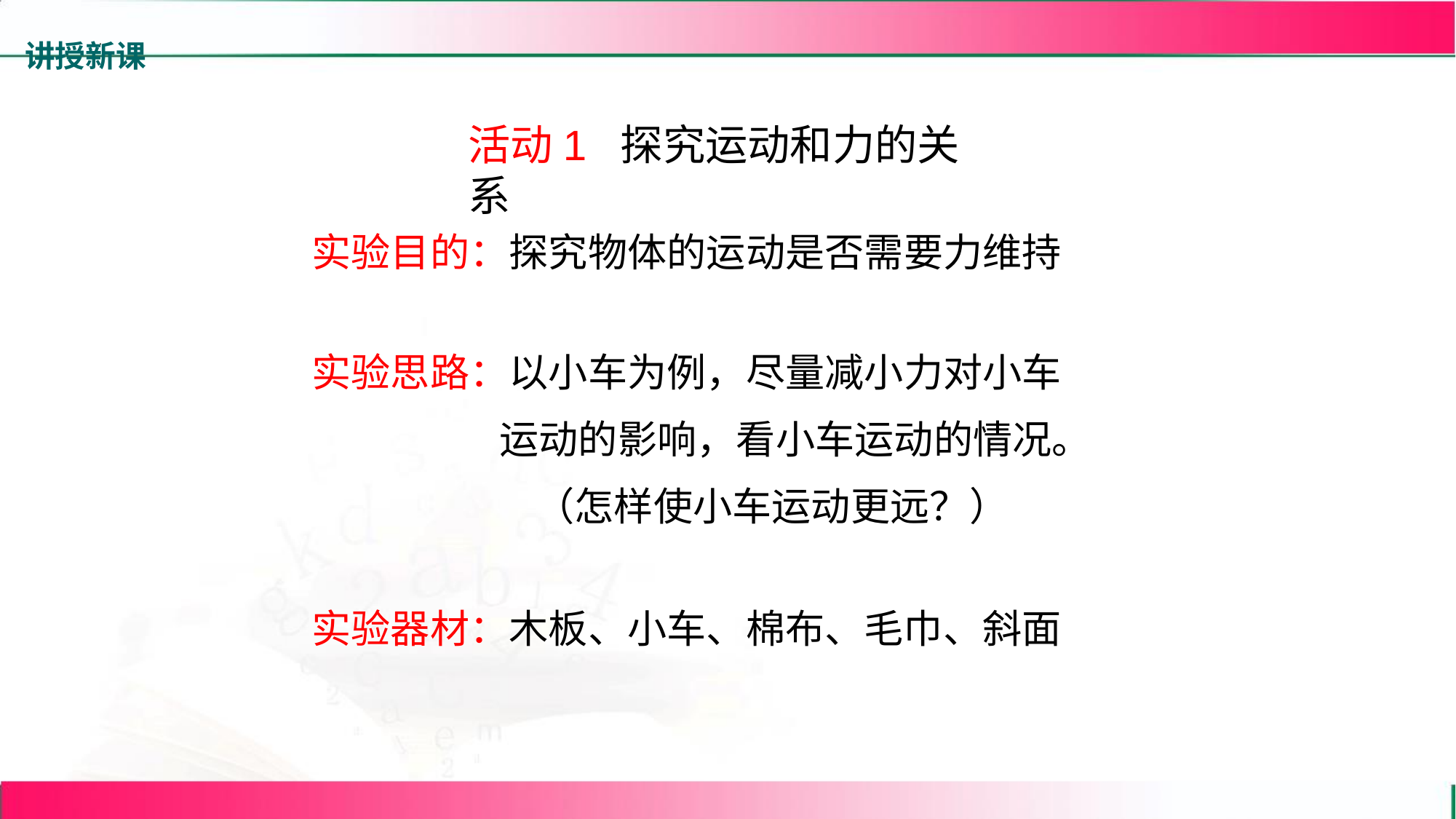

讲授新课
活动1  探究运动和力的关系
实验目的：探究物体的运动是否需要力维持
实验思路：以小车为例，尽量减小力对小车
                    运动的影响，看小车运动的情况。
                        （怎样使小车运动更远？）
实验器材：木板、小车、棉布、毛巾、斜面